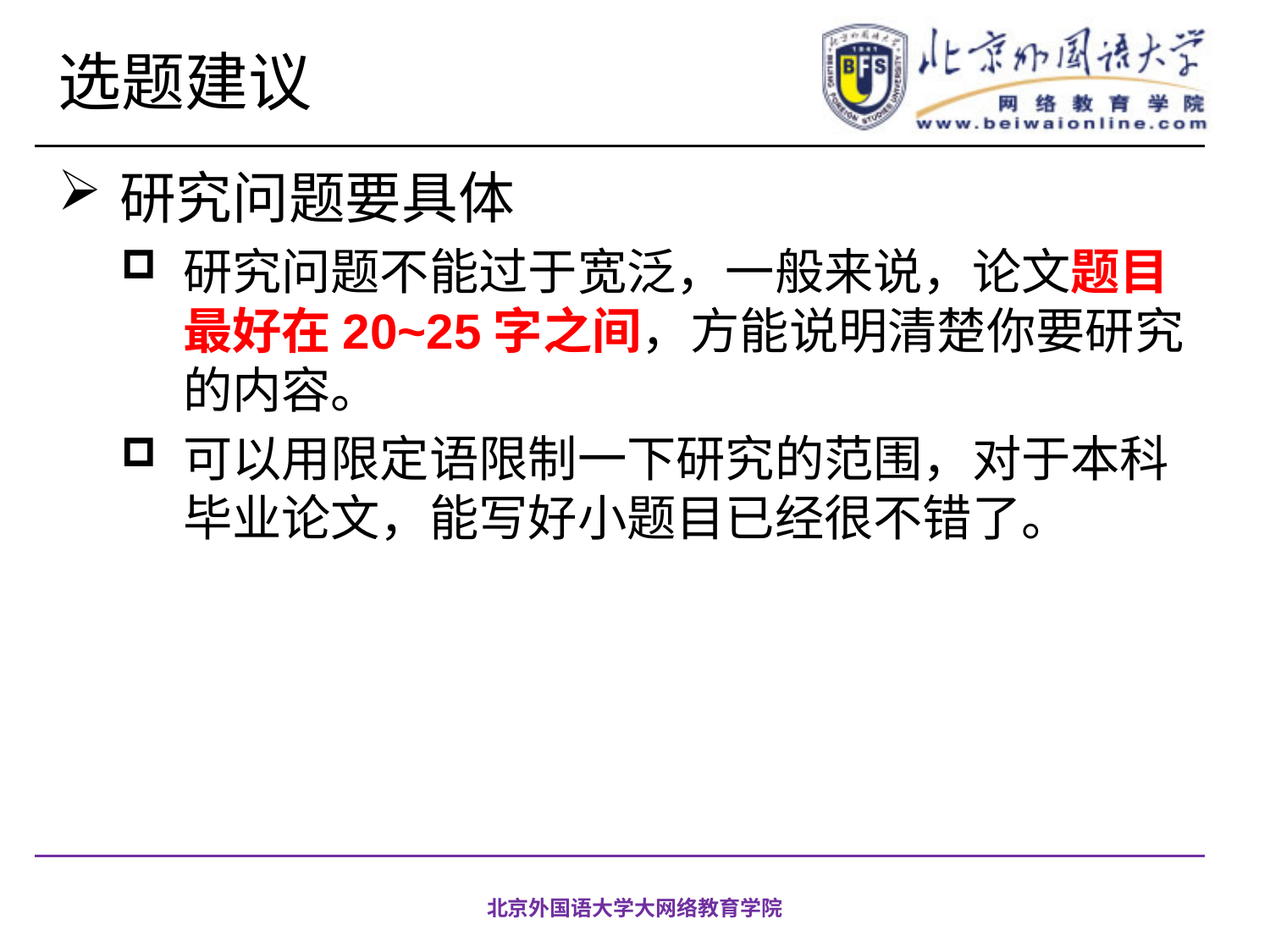

# 选题建议
研究问题要具体
研究问题不能过于宽泛，一般来说，论文题目最好在20~25字之间，方能说明清楚你要研究的内容。
可以用限定语限制一下研究的范围，对于本科毕业论文，能写好小题目已经很不错了。

北京外国语大学大网络教育学院
16